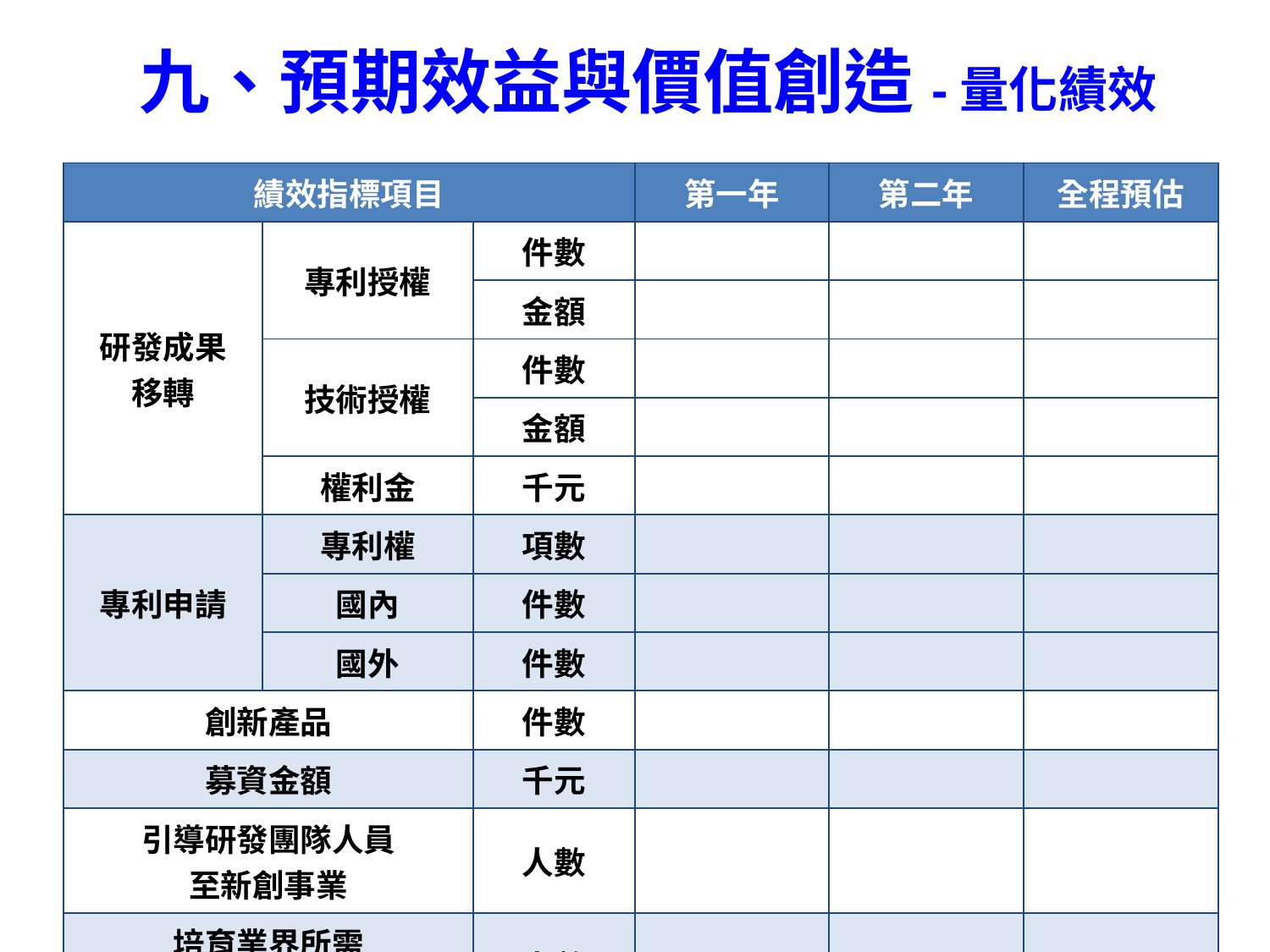

# 九、預期效益與價值創造-量化績效
| 績效指標項目 |  |  | 第一年 | 第二年 | 全程預估 |
| --- | --- | --- | --- | --- | --- |
| 研發成果 移轉 | 專利授權 | 件數 |  |  |  |
|  |  | 金額 |  |  |  |
|  | 技術授權 | 件數 |  |  |  |
|  |  | 金額 |  |  |  |
|  | 權利金 | 千元 |  |  |  |
| 專利申請 | 專利權 | 項數 |  |  |  |
|  | 國內 | 件數 |  |  |  |
|  | 國外 | 件數 |  |  |  |
| 創新產品 |  | 件數 |  |  |  |
| 募資金額 |  | 千元 |  |  |  |
| 引導研發團隊人員 至新創事業 |  | 人數 |  |  |  |
| 培育業界所需 研發/商業發展人力 |  | 人數 |  |  |  |